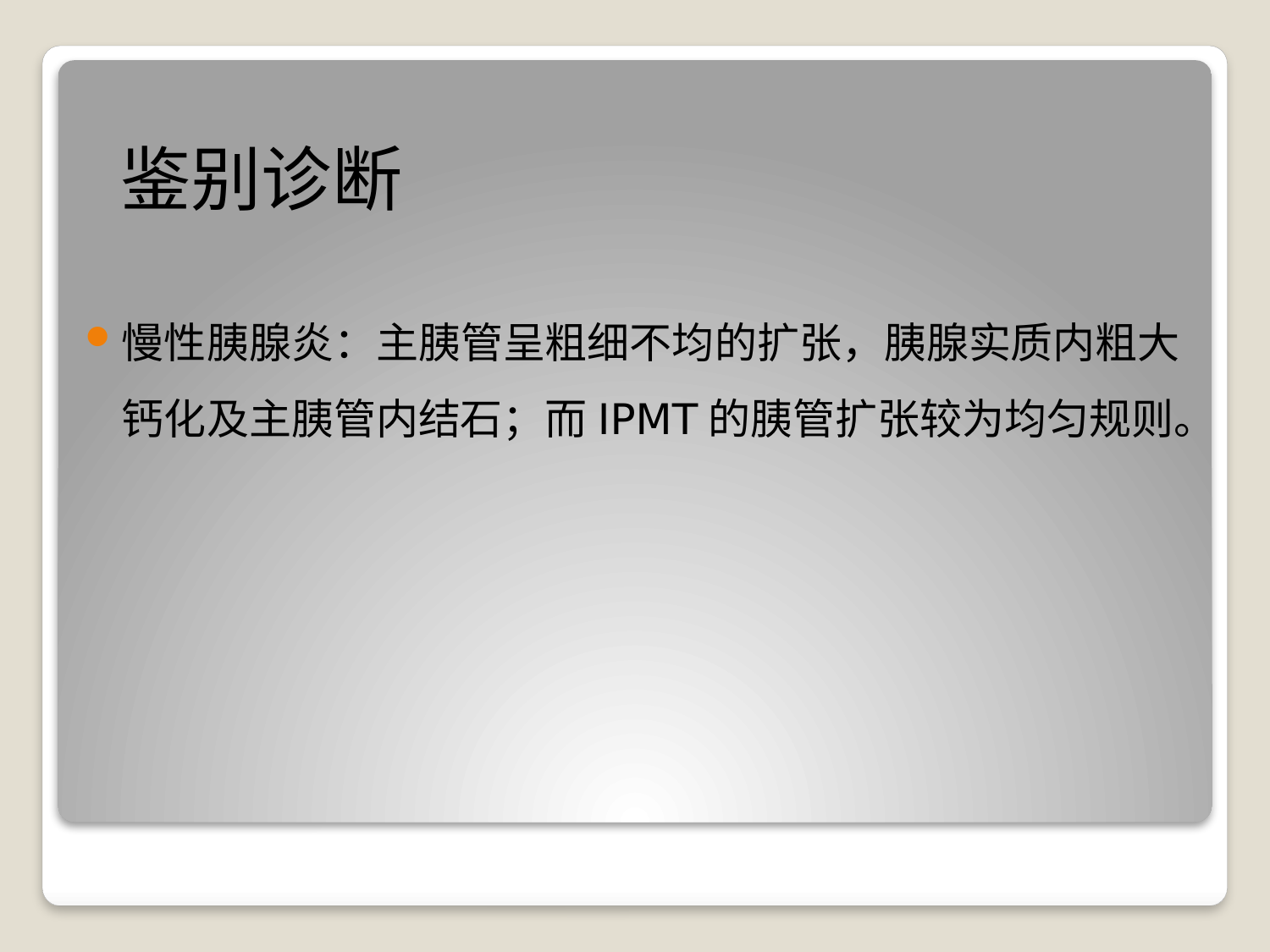

# 鉴别诊断
慢性胰腺炎：主胰管呈粗细不均的扩张，胰腺实质内粗大钙化及主胰管内结石；而IPMT的胰管扩张较为均匀规则。